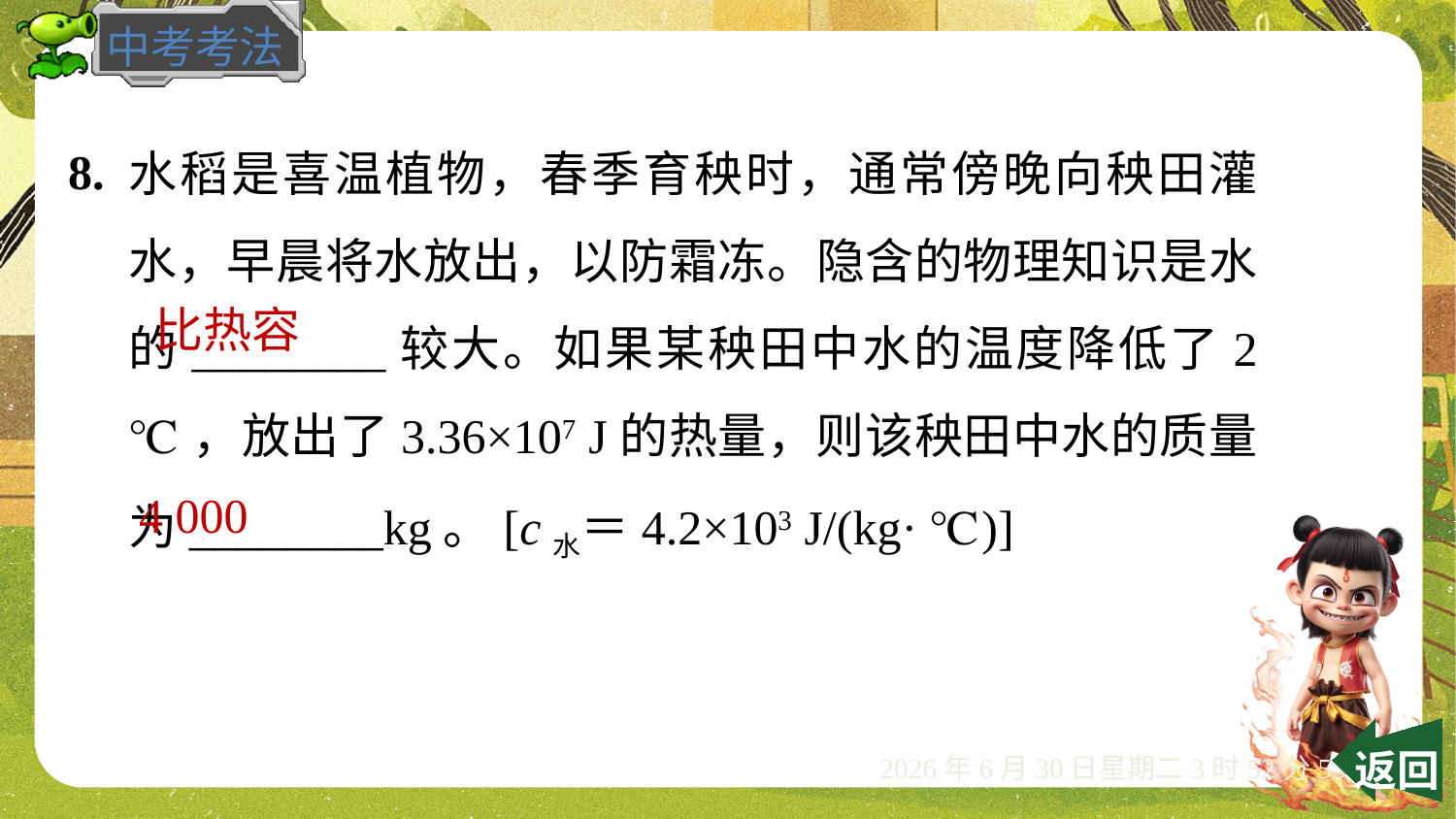

8.
水稻是喜温植物，春季育秧时，通常傍晚向秧田灌水，早晨将水放出，以防霜冻。隐含的物理知识是水的________较大。如果某秧田中水的温度降低了2 ℃，放出了3.36×107 J的热量，则该秧田中水的质量为________kg。[c水＝4.2×103 J/(kg· ℃)]
比热容
4 000
 返回